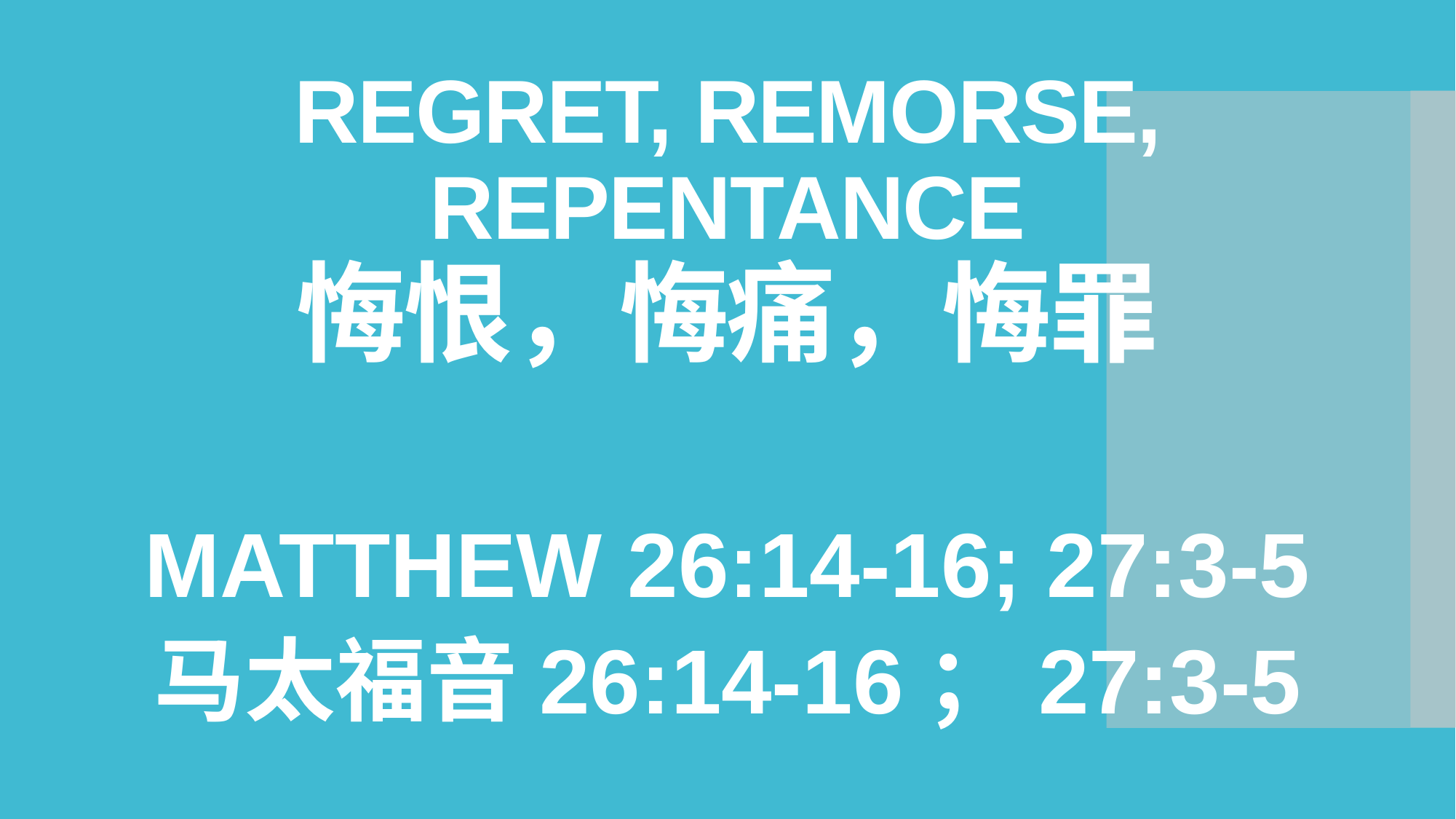

# REGRET, REMORSE, REPENTANCE 悔恨，悔痛，悔罪
MATTHEW 26:14-16; 27:3-5
马太福音26:14-16；27:3-5